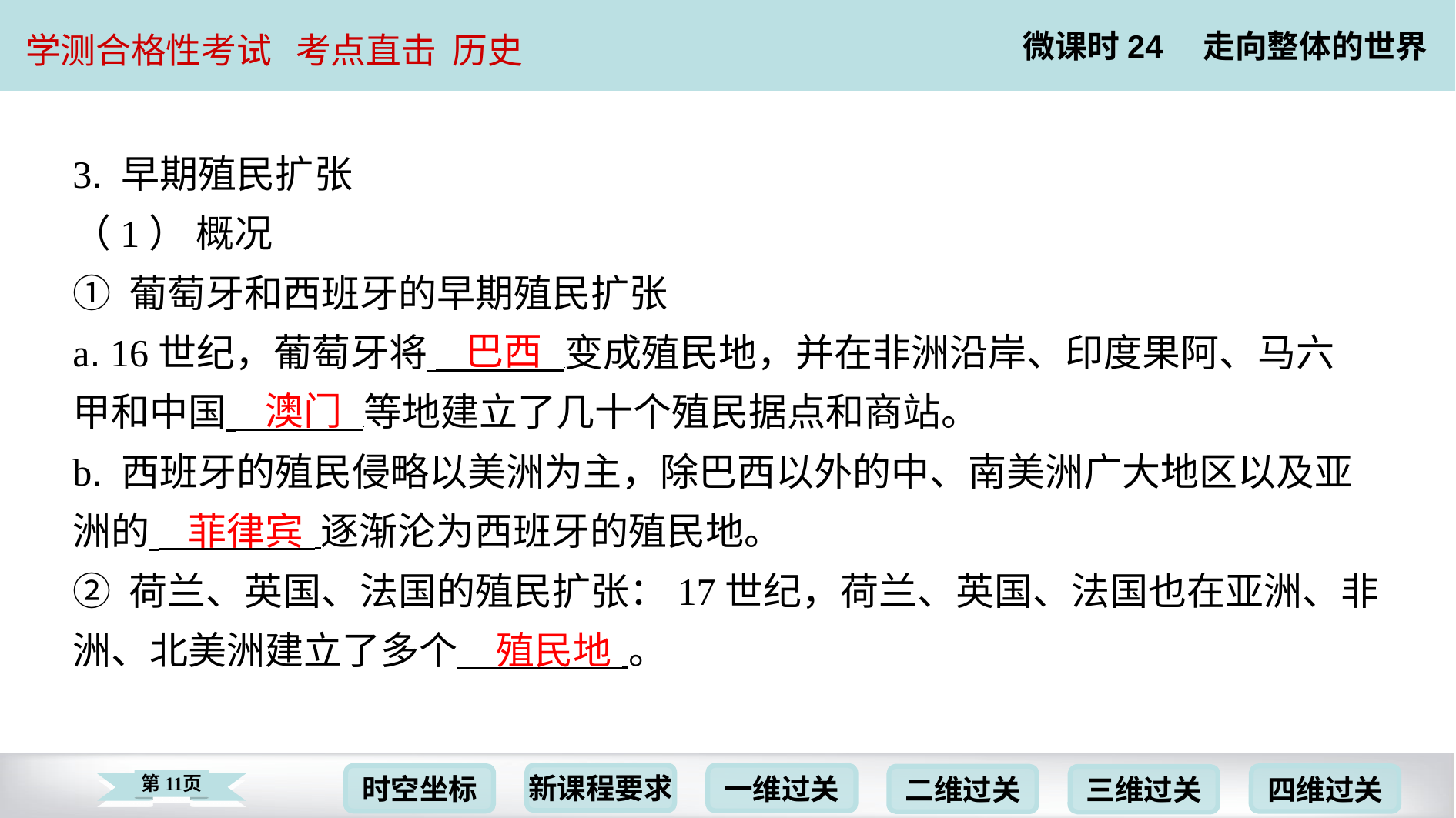

3. 早期殖民扩张
（1） 概况
① 葡萄牙和西班牙的早期殖民扩张
a. 16世纪，葡萄牙将                    变成殖民地，并在非洲沿岸、印度果阿、马六
甲和中国                    等地建立了几十个殖民据点和商站。
b. 西班牙的殖民侵略以美洲为主，除巴西以外的中、南美洲广大地区以及亚
洲的                        逐渐沦为西班牙的殖民地。
② 荷兰、英国、法国的殖民扩张：17世纪，荷兰、英国、法国也在亚洲、非
洲、北美洲建立了多个                        ⁠。
巴西
澳门
菲律宾
殖民地